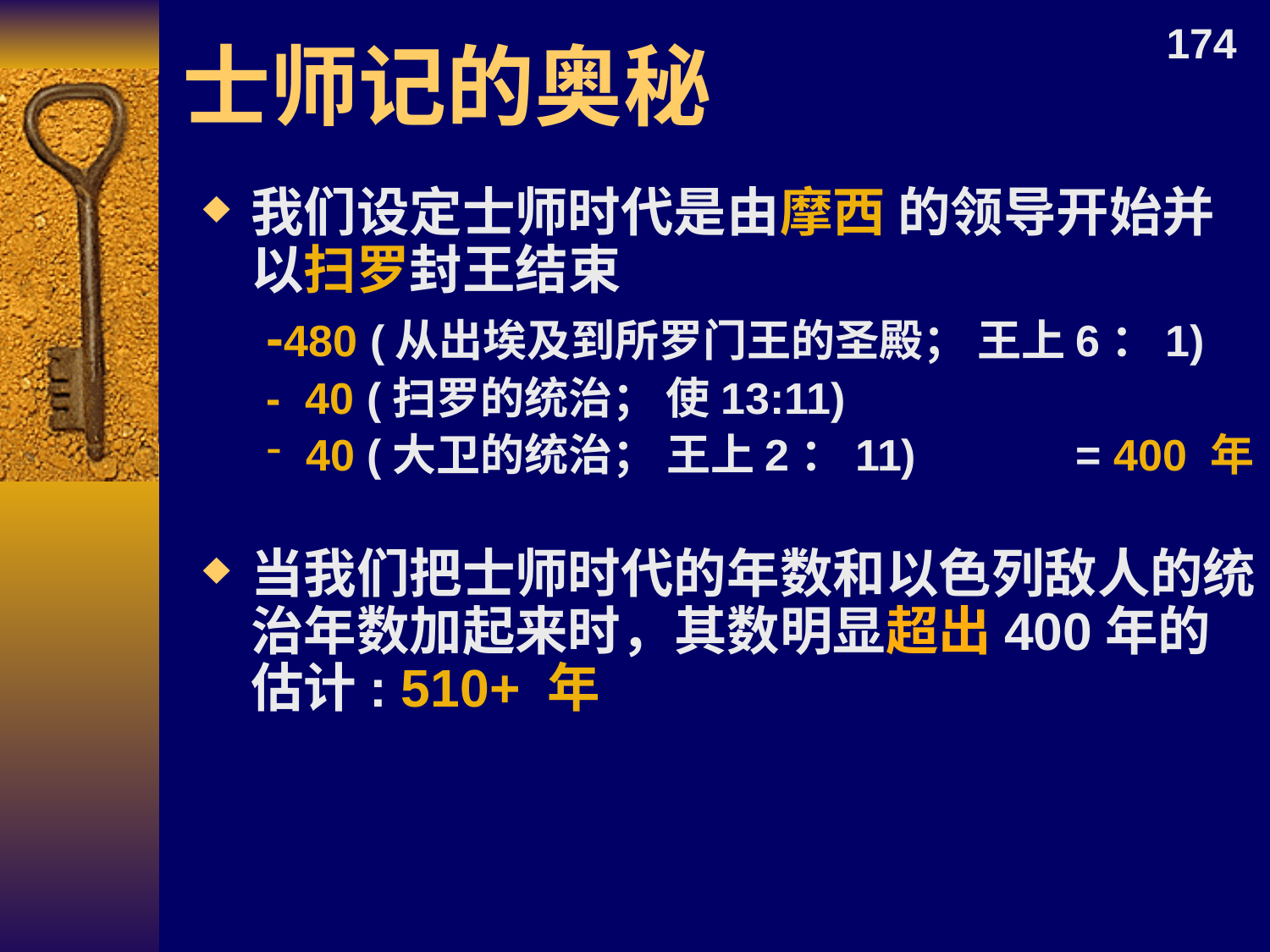

# 士师记的奥秘
174
我们设定士师时代是由摩西 的领导开始并以扫罗封王结束
-480 (从出埃及到所罗门王的圣殿； 王上6：1)
-  40 (扫罗的统治； 使13:11)
40 (大卫的统治； 王上2：11)             = 400 年

当我们把士师时代的年数和以色列敌人的统治年数加起来时，其数明显超出400年的估计: 510+ 年